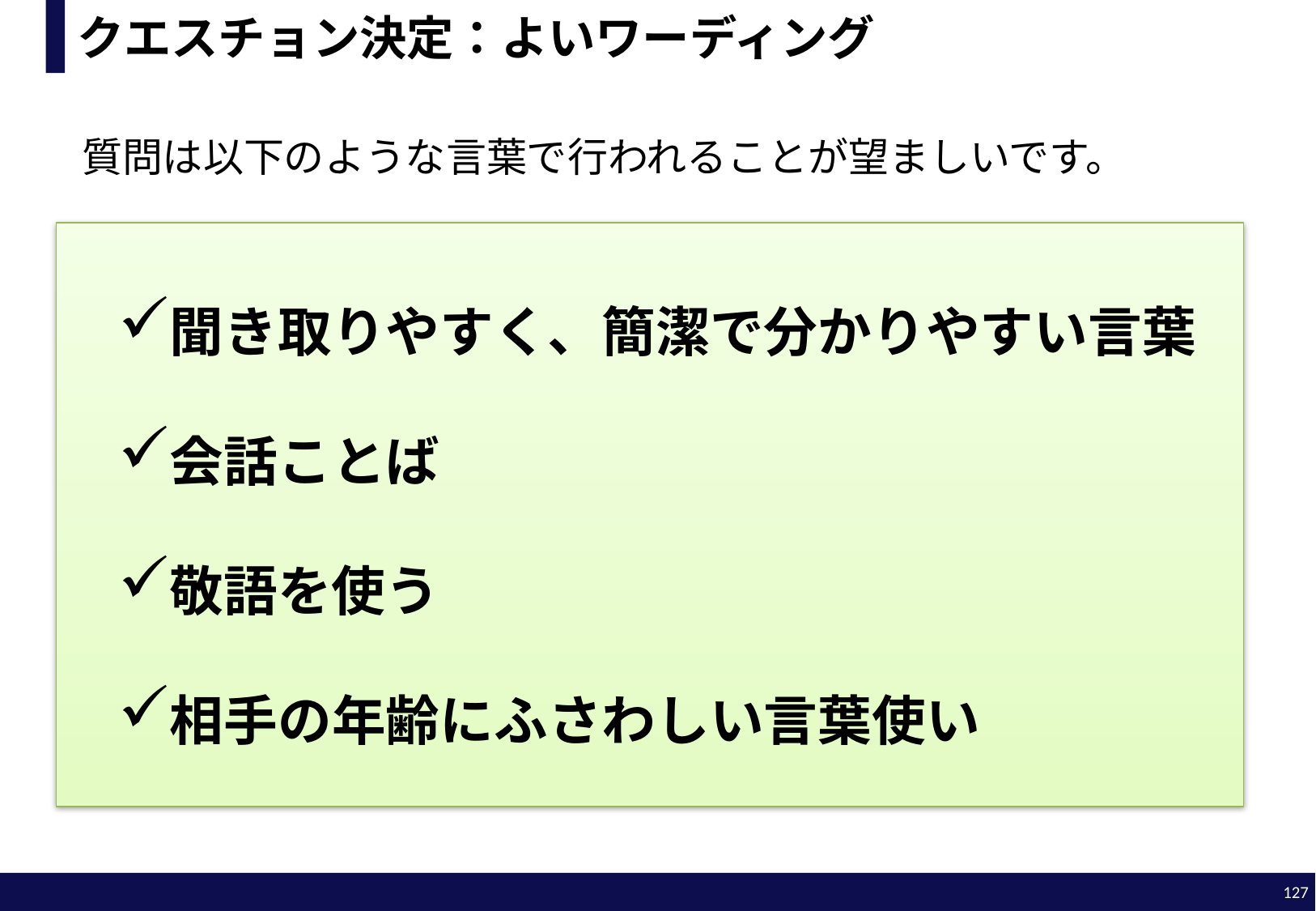

# クエスチョン決定：よいワーディング
質問は以下のような言葉で行われることが望ましいです。

聞き取りやすく、簡潔で分かりやすい言葉
会話ことば
敬語を使う
相手の年齢にふさわしい言葉使い